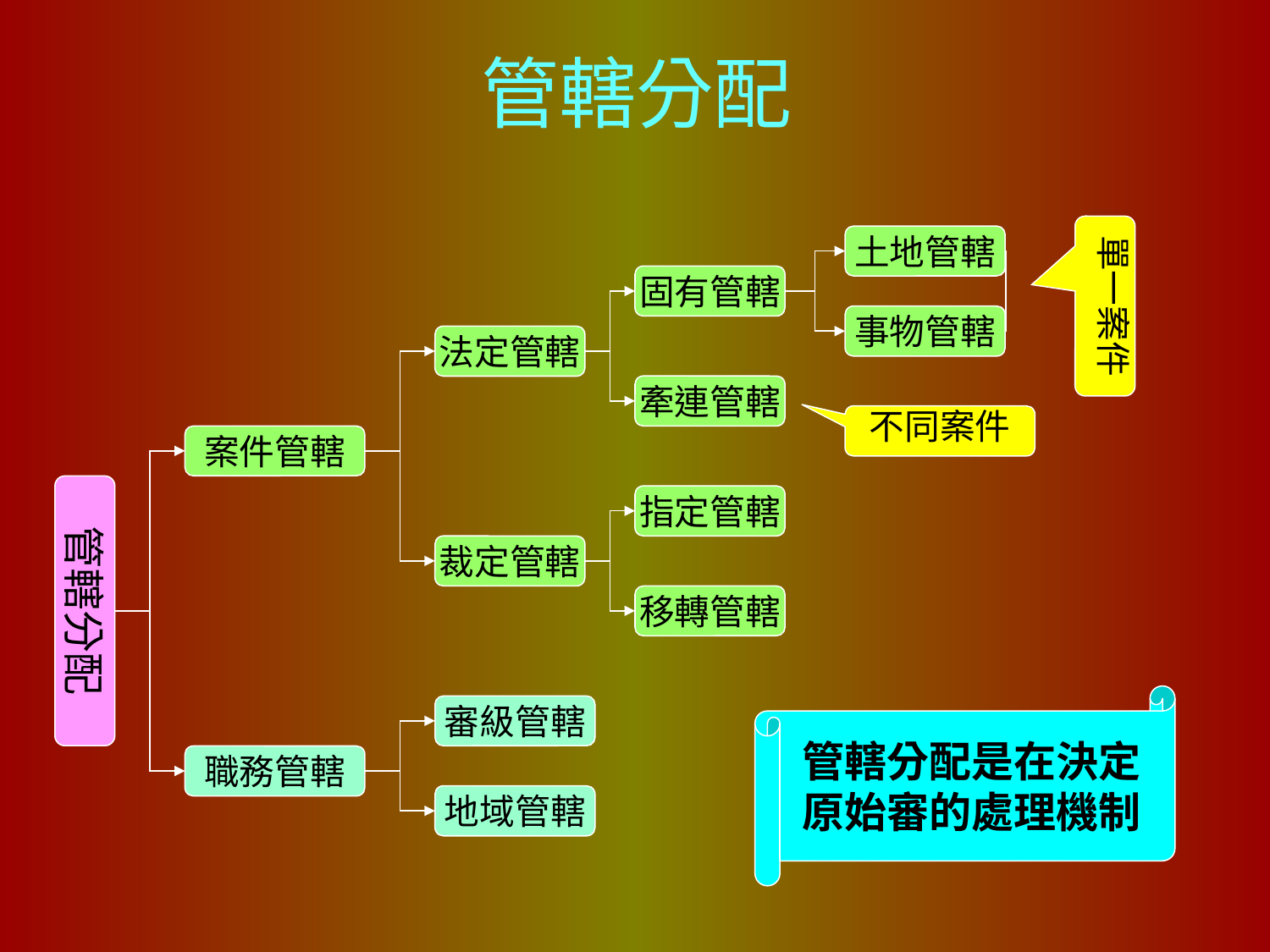

# 管轄分配
單一案件
土地管轄
固有管轄
事物管轄
法定管轄
牽連管轄
不同案件
案件管轄
管轄分配
指定管轄
裁定管轄
移轉管轄
管轄分配是在決定原始審的處理機制
審級管轄
職務管轄
地域管轄